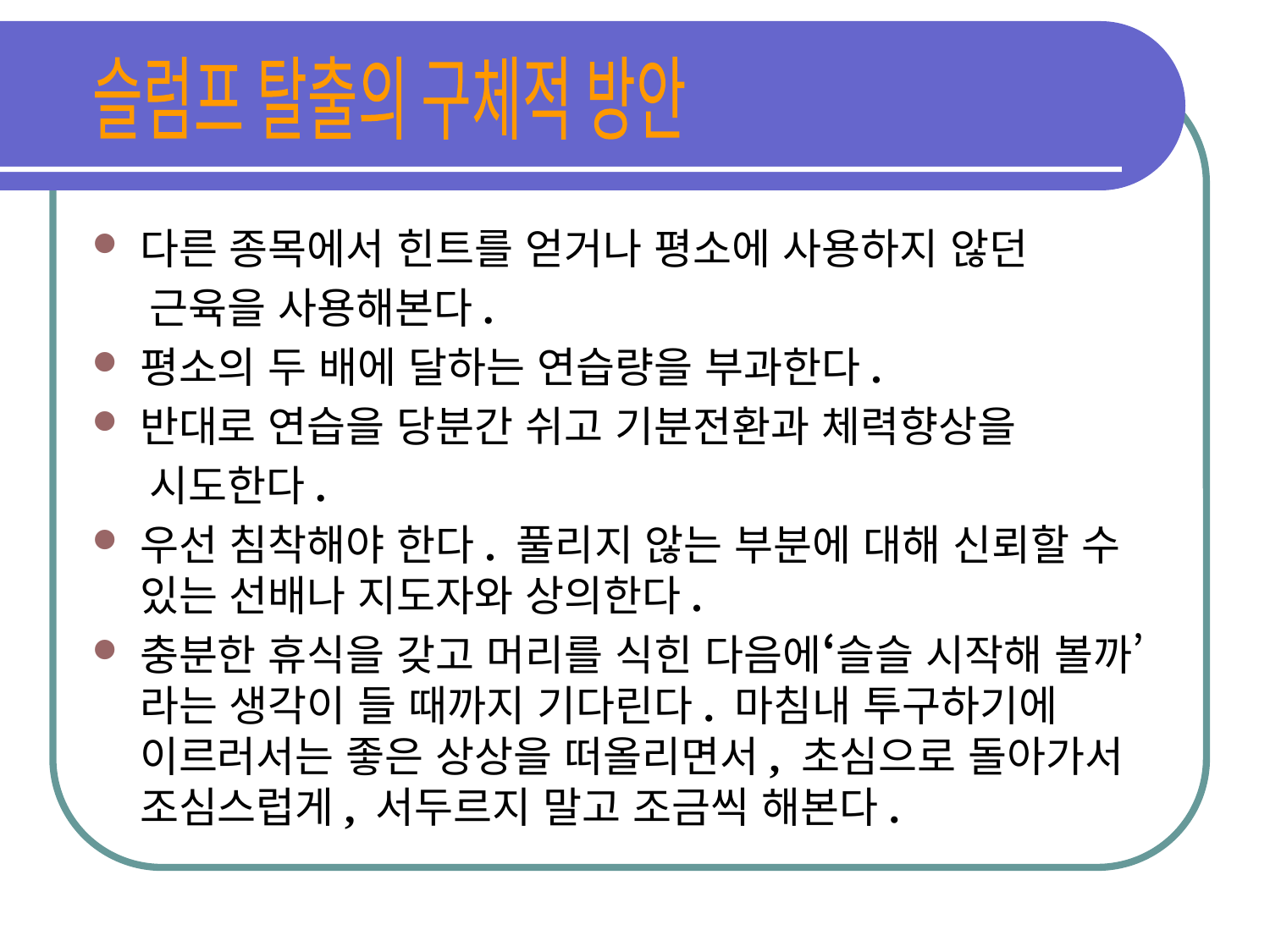

슬럼프 탈출의 구체적 방안
다른 종목에서 힌트를 얻거나 평소에 사용하지 않던
    근육을 사용해본다.
평소의 두 배에 달하는 연습량을 부과한다.
반대로 연습을 당분간 쉬고 기분전환과 체력향상을
    시도한다.
우선 침착해야 한다. 풀리지 않는 부분에 대해 신뢰할 수 있는 선배나 지도자와 상의한다.
충분한 휴식을 갖고 머리를 식힌 다음에‘슬슬 시작해 볼까’라는 생각이 들 때까지 기다린다. 마침내 투구하기에 이르러서는 좋은 상상을 떠올리면서, 초심으로 돌아가서 조심스럽게, 서두르지 말고 조금씩 해본다.